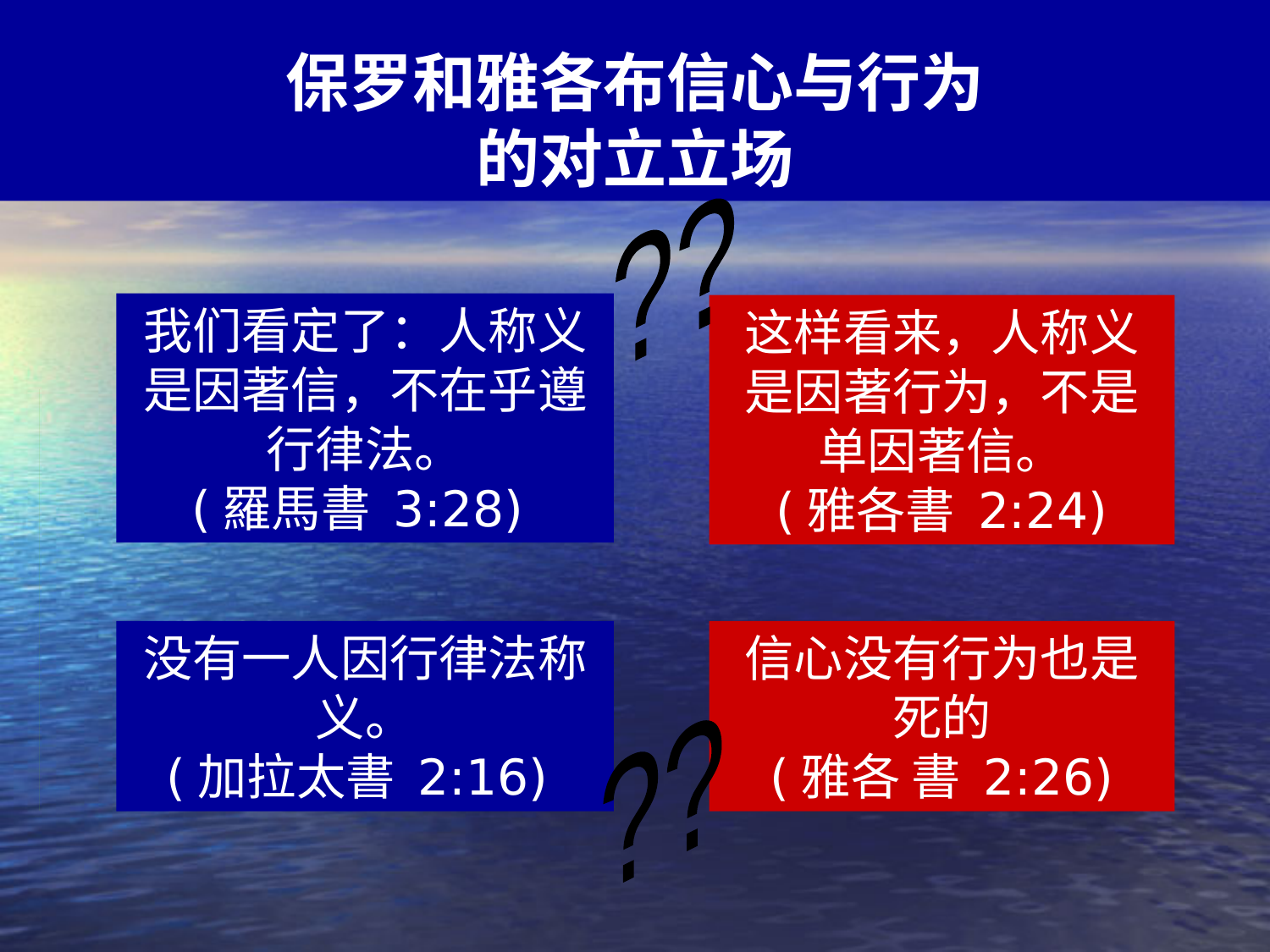

# 保罗和雅各布信心与行为 的对立立场
??

我们看定了：人称义是因著信，不在乎遵行律法。
(羅馬書 3:28)
这样看来，人称义是因著行为，不是单因著信。
(雅各書 2:24)
没有一人因行律法称义。
(加拉太書 2:16)
信心没有行为也是死的
(雅各 書 2:26)
??